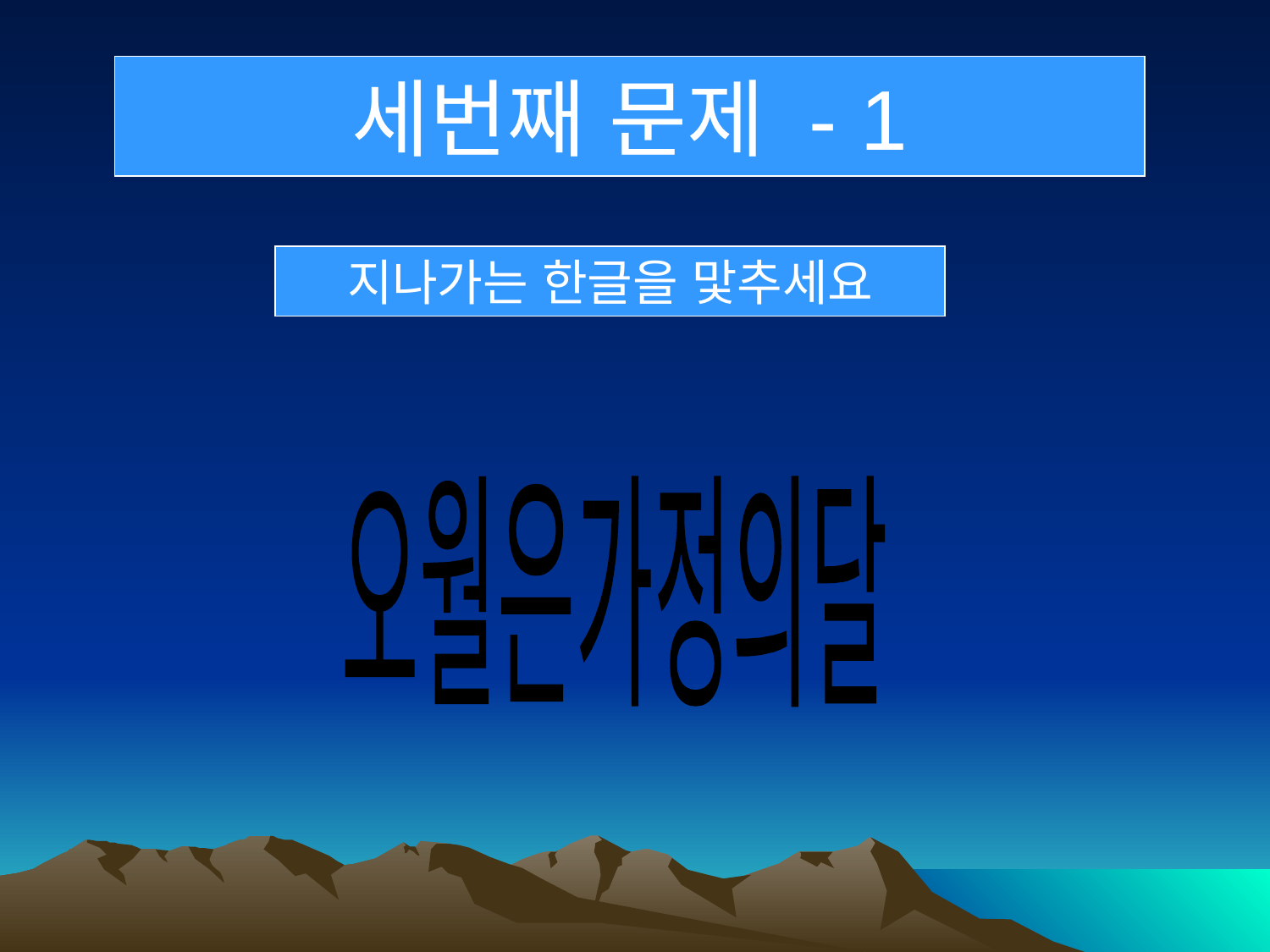

세번째 문제 - 1
지나가는 한글을 맟추세요
오월은가정의달
오월은가정의달